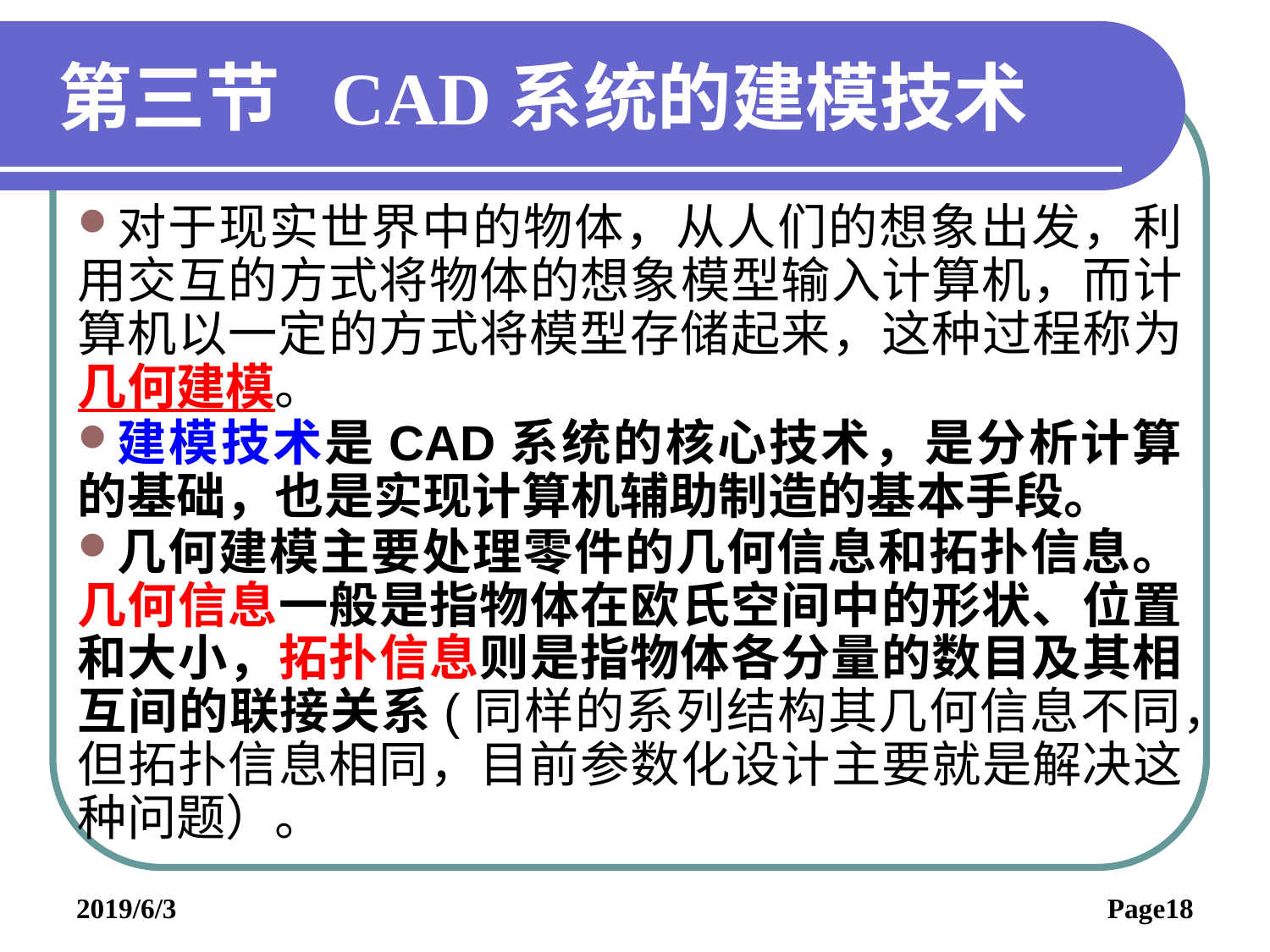

# 第三节  CAD系统的建模技术
对于现实世界中的物体，从人们的想象出发，利用交互的方式将物体的想象模型输入计算机，而计算机以一定的方式将模型存储起来，这种过程称为几何建模。
建模技术是CAD系统的核心技术，是分析计算的基础，也是实现计算机辅助制造的基本手段。
几何建模主要处理零件的几何信息和拓扑信息。几何信息一般是指物体在欧氏空间中的形状、位置和大小，拓扑信息则是指物体各分量的数目及其相互间的联接关系(同样的系列结构其几何信息不同，但拓扑信息相同，目前参数化设计主要就是解决这种问题）。
2019/6/3
Page18